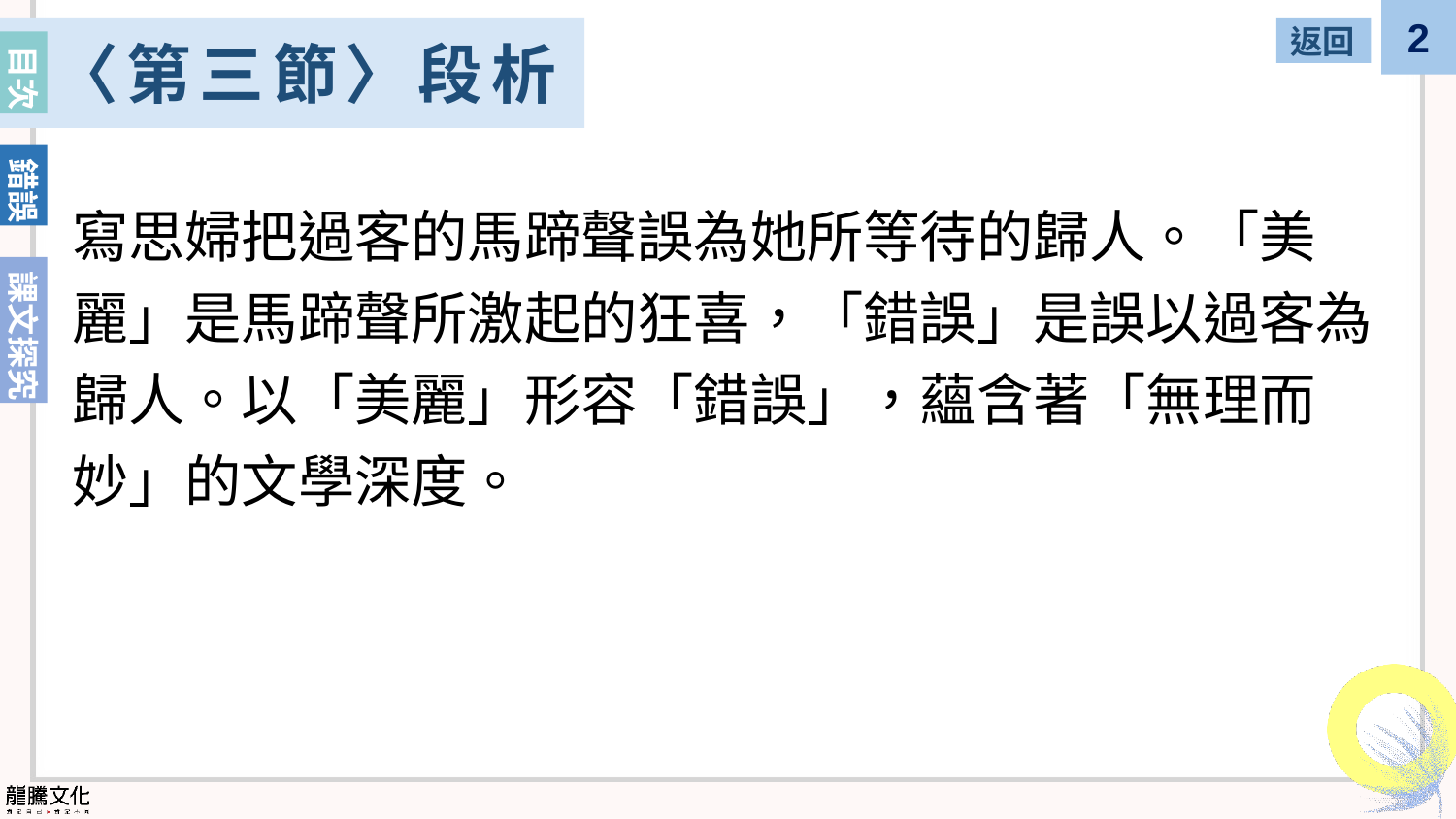

返回
〈第三節〉段析
目次
寫思婦把過客的馬蹄聲誤為她所等待的歸人。「美麗」是馬蹄聲所激起的狂喜，「錯誤」是誤以過客為歸人。以「美麗」形容「錯誤」，蘊含著「無理而妙」的文學深度。